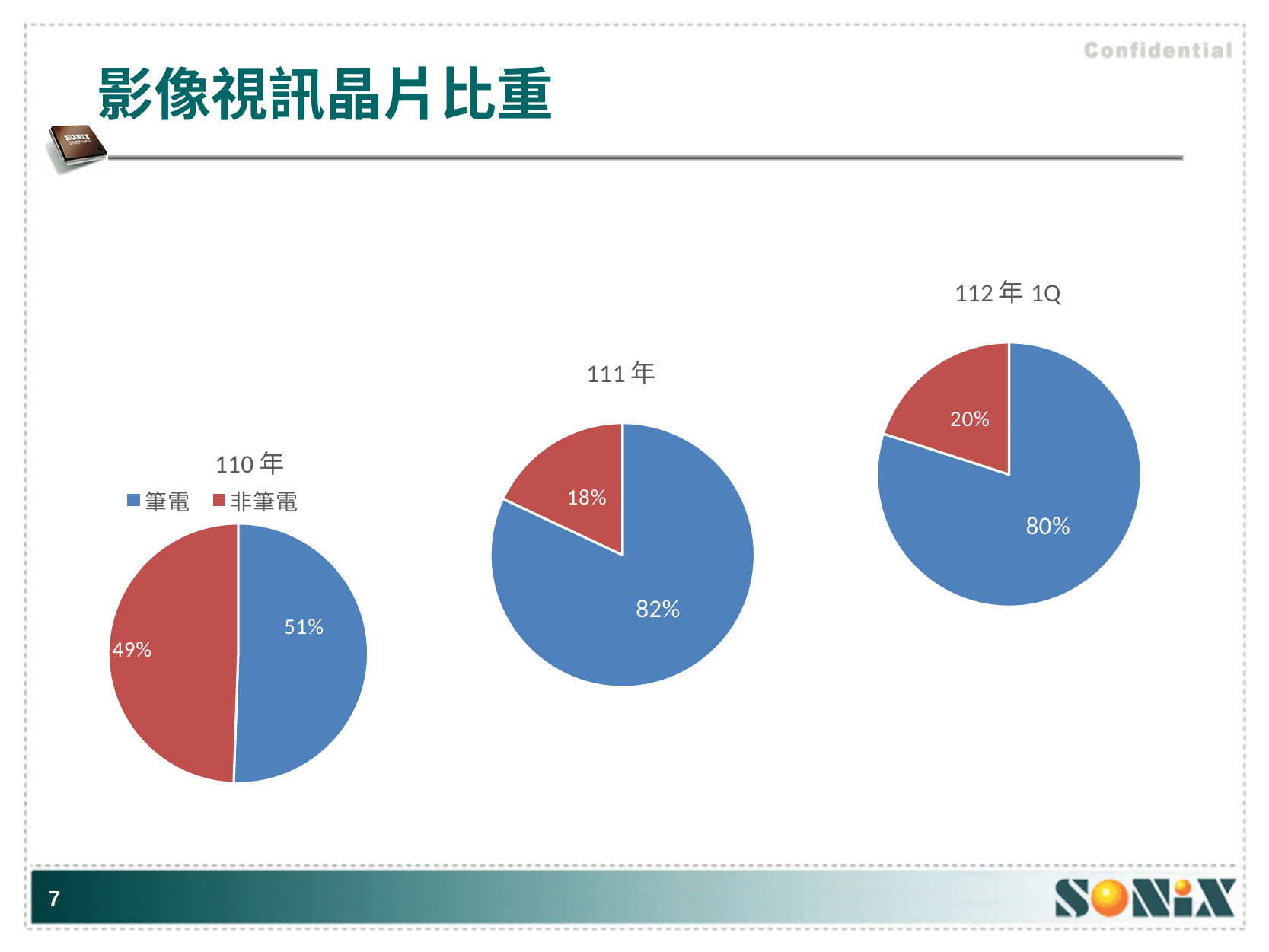

影像視訊晶片比重

### Chart: 112年1Q

| Category | 2022 1Q |
|---|---|
| 筆電 | 80.0 |
| 非筆電 | 20.0 |

### Chart: 111年

| Category | 2022 1-9月 |
|---|---|
| 筆電 | 82.0 |
| 非筆電 | 18.0 |

### Chart: 110年

| Category |  |
|---|---|
| 筆電 | 0.5054911404029663 |
| 非筆電 | 0.4945088595970336 |